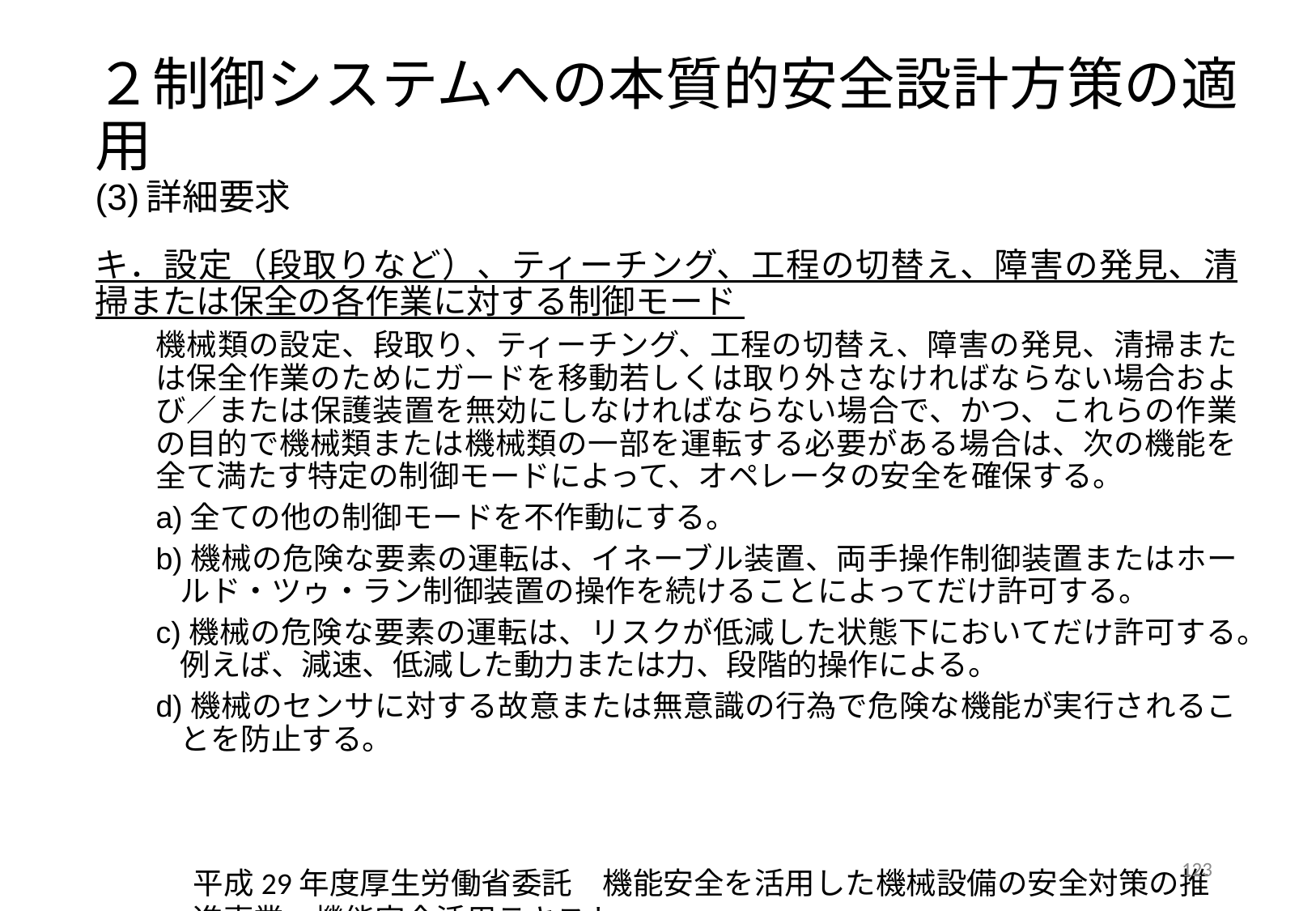

# ２制御システムへの本質的安全設計方策の適用 (3)詳細要求
キ．設定（段取りなど）、ティーチング、工程の切替え、障害の発見、清掃または保全の各作業に対する制御モード
機械類の設定、段取り、ティーチング、工程の切替え、障害の発見、清掃または保全作業のためにガードを移動若しくは取り外さなければならない場合および／または保護装置を無効にしなければならない場合で、かつ、これらの作業の目的で機械類または機械類の一部を運転する必要がある場合は、次の機能を全て満たす特定の制御モードによって、オペレータの安全を確保する。
a)全ての他の制御モードを不作動にする。
b)機械の危険な要素の運転は、イネーブル装置、両手操作制御装置またはホールド・ツゥ・ラン制御装置の操作を続けることによってだけ許可する。
c)機械の危険な要素の運転は、リスクが低減した状態下においてだけ許可する。例えば、減速、低減した動力または力、段階的操作による。
d)機械のセンサに対する故意または無意識の行為で危険な機能が実行されることを防止する。
123
平成29年度厚生労働省委託　機能安全を活用した機械設備の安全対策の推進事業　機能安全活用テキスト